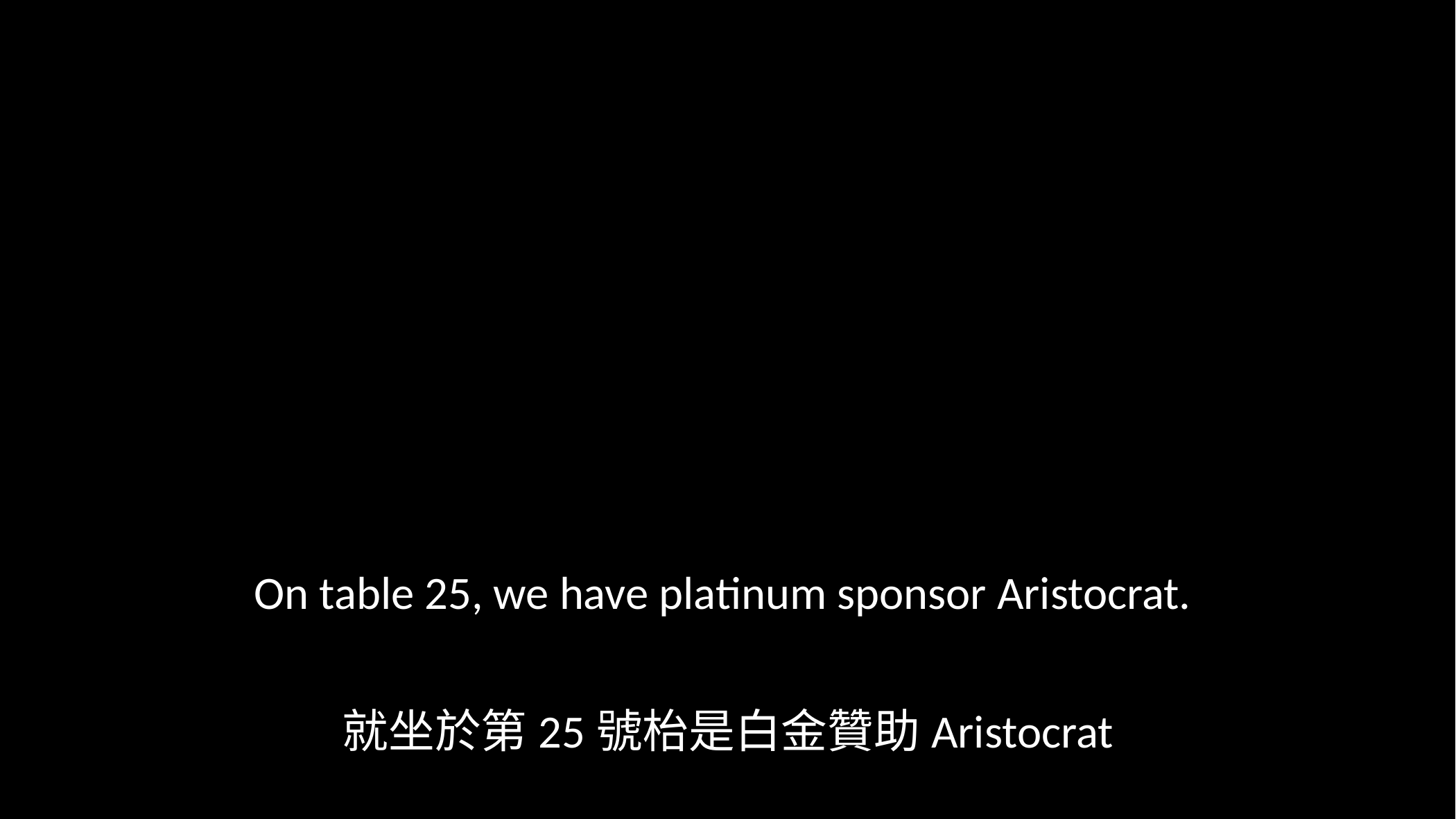

On table 25, we have platinum sponsor Aristocrat.

就坐於第25號枱是白金贊助Aristocrat